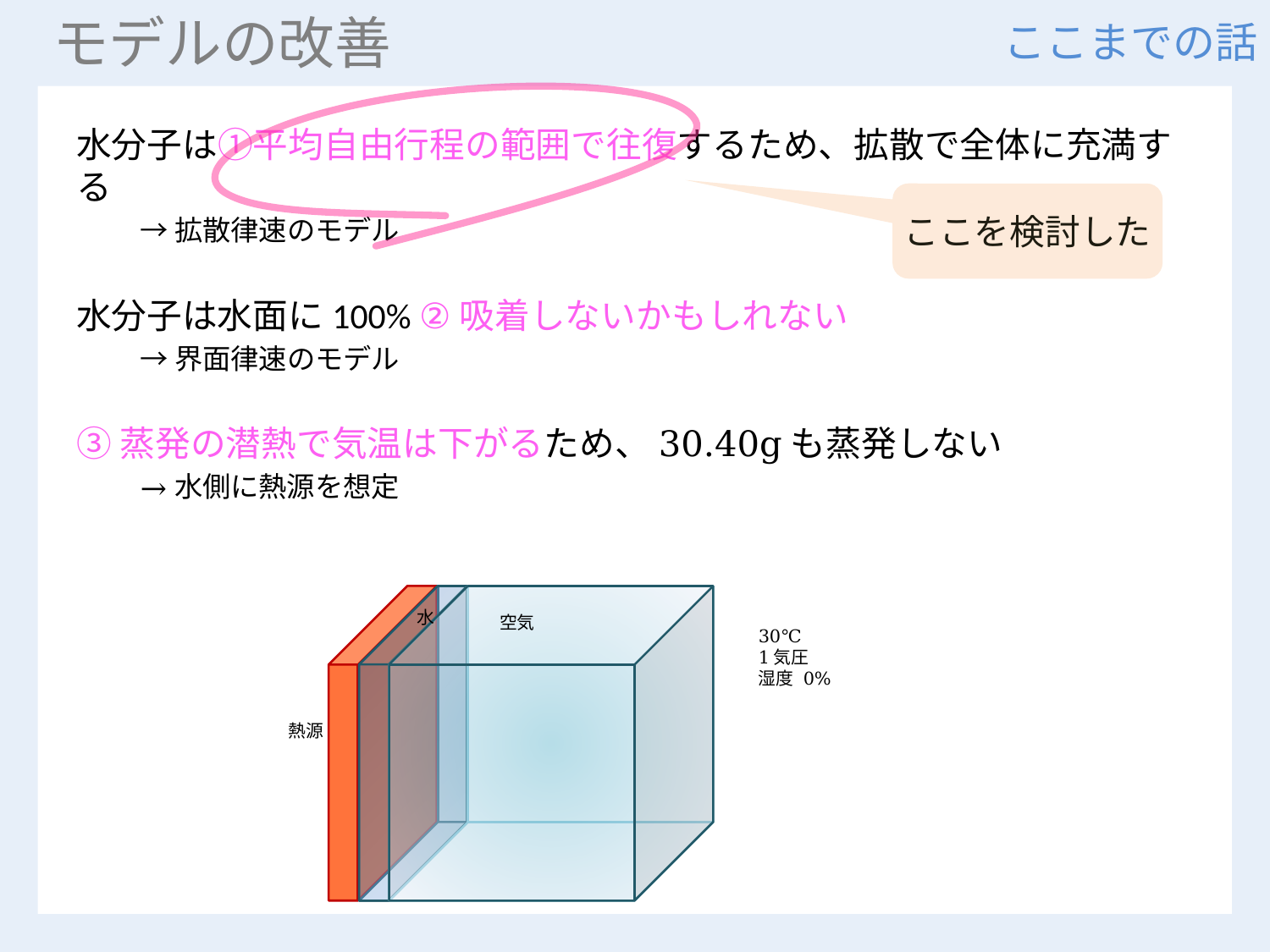

# モデルの改善
ここまでの話

ここを検討した
水分子は①平均自由行程の範囲で往復するため、拡散で全体に充満する
→拡散律速のモデル

水分子は水面に100% ②吸着しないかもしれない
→界面律速のモデル

③蒸発の潜熱で気温は下がるため、30.40gも蒸発しない
→水側に熱源を想定

熱源

水
空気
30℃
1気圧
湿度 0%